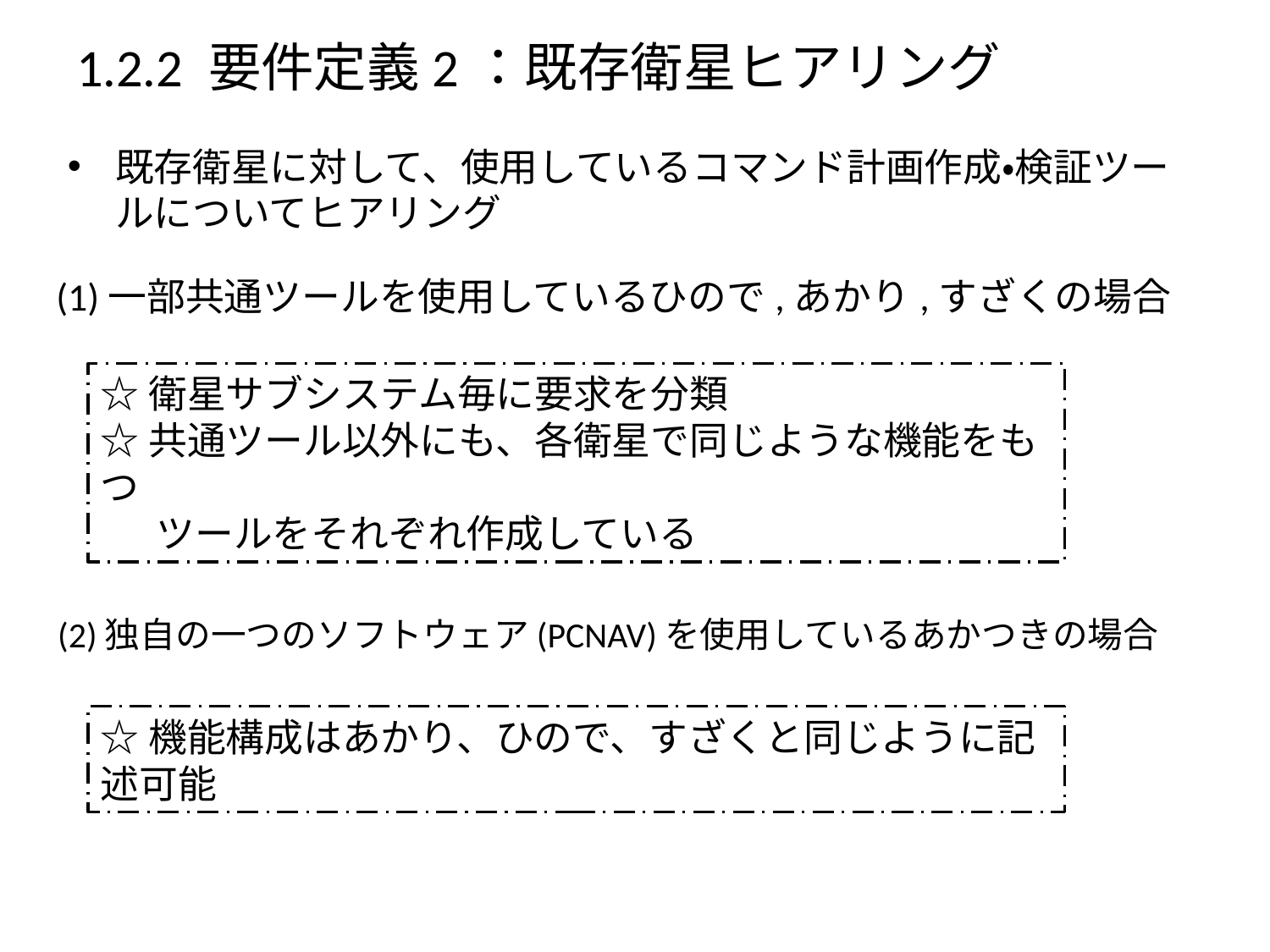

# 1.2.2 要件定義2：既存衛星ヒアリング
既存衛星に対して、使用しているコマンド計画作成・検証ツールについてヒアリング

(1)一部共通ツールを使用しているひので,あかり,すざくの場合
☆衛星サブシステム毎に要求を分類
☆共通ツール以外にも、各衛星で同じような機能をもつ
　  ツールをそれぞれ作成している
(2)独自の一つのソフトウェア(PCNAV)を使用しているあかつきの場合
☆機能構成はあかり、ひので、すざくと同じように記述可能